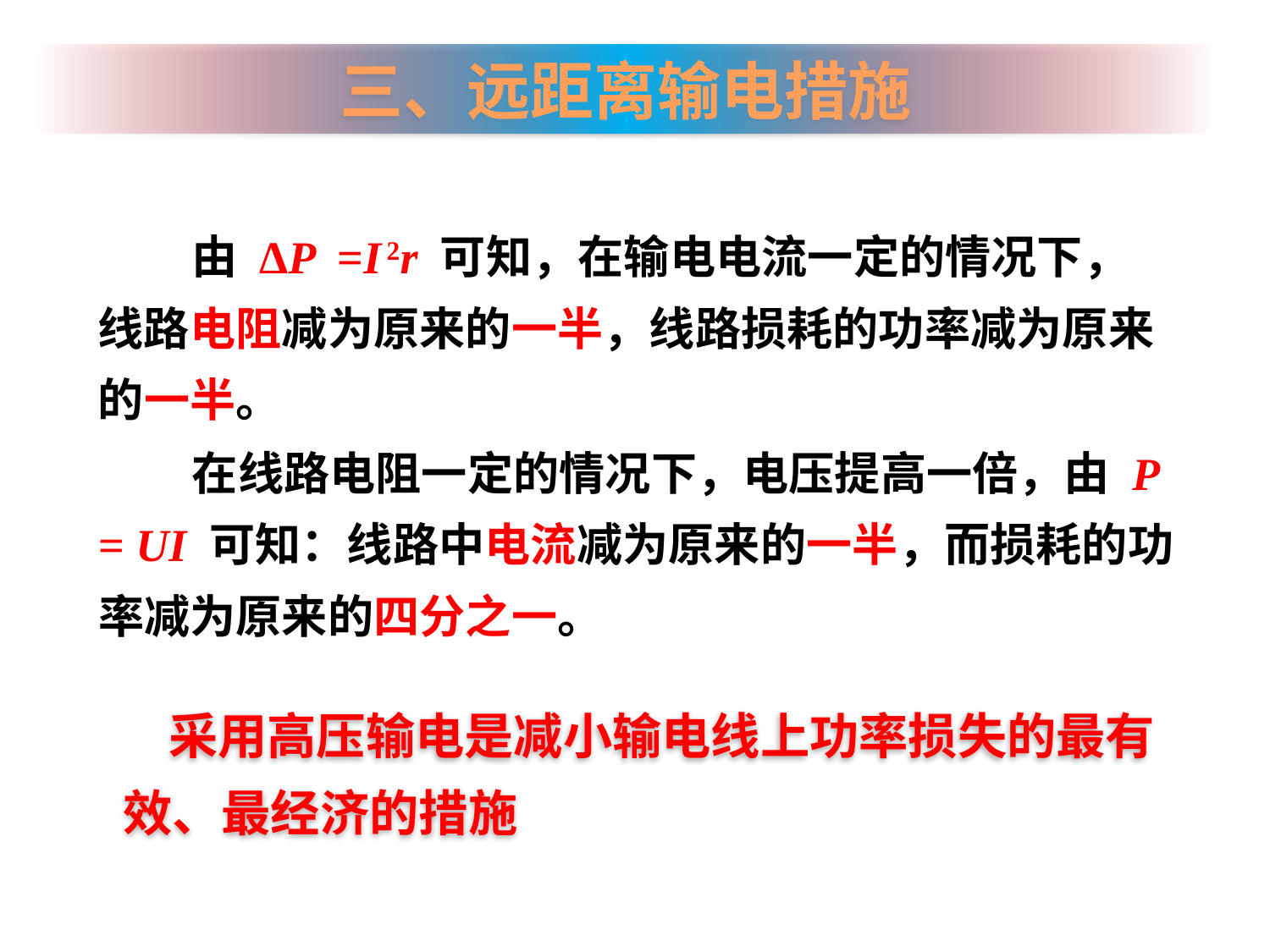

三、远距离输电措施
        由 ΔP  =I 2r 可知，在输电电流一定的情况下，线路电阻减为原来的一半，线路损耗的功率减为原来的一半。

        在线路电阻一定的情况下，电压提高一倍，由 P = UI 可知：线路中电流减为原来的一半，而损耗的功率减为原来的四分之一。
   采用高压输电是减小输电线上功率损失的最有效、最经济的措施